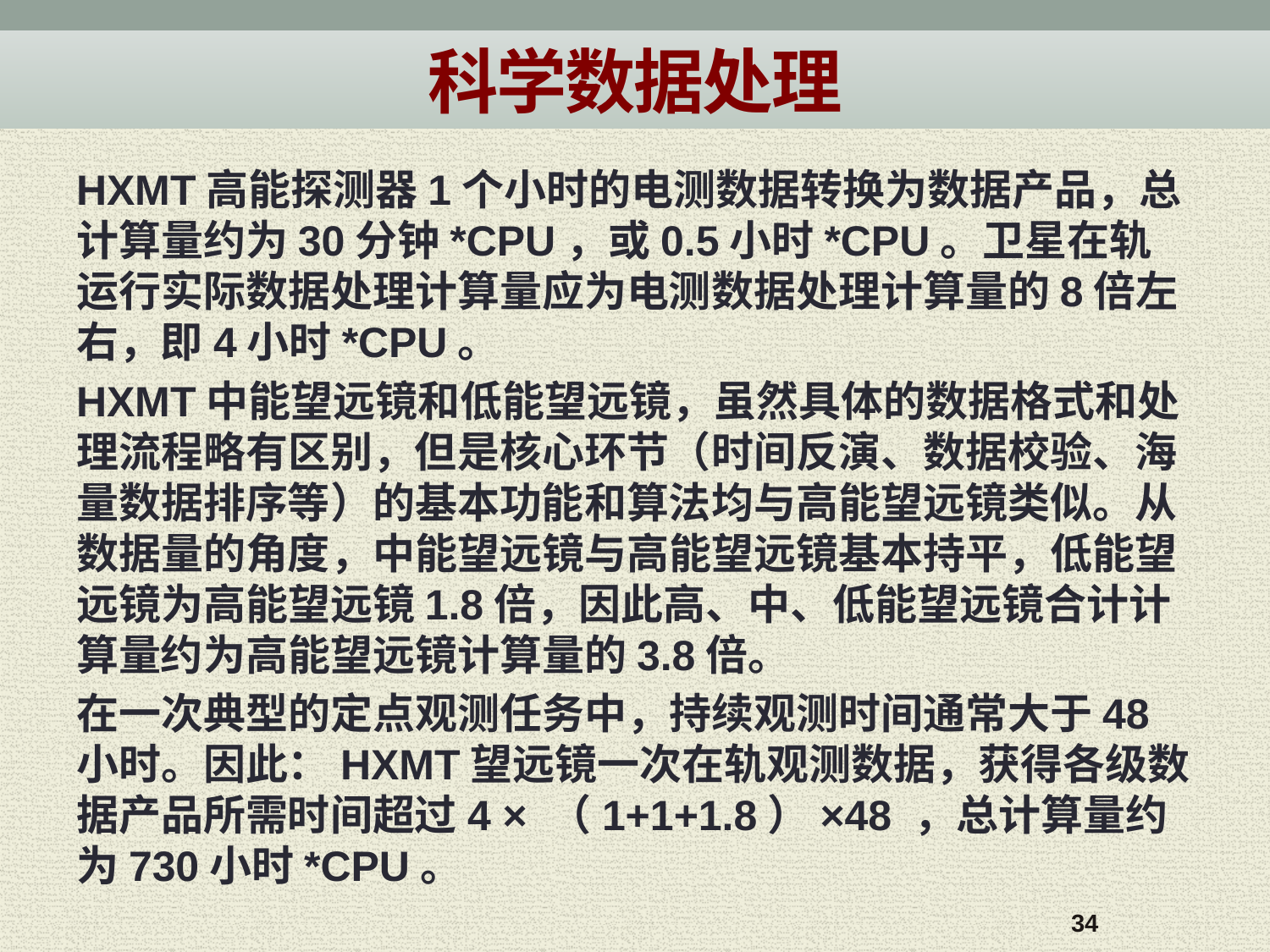

科学数据处理
HXMT高能探测器1个小时的电测数据转换为数据产品，总计算量约为30分钟*CPU，或0.5小时*CPU。卫星在轨运行实际数据处理计算量应为电测数据处理计算量的8倍左右，即4小时*CPU。
HXMT中能望远镜和低能望远镜，虽然具体的数据格式和处理流程略有区别，但是核心环节（时间反演、数据校验、海量数据排序等）的基本功能和算法均与高能望远镜类似。从数据量的角度，中能望远镜与高能望远镜基本持平，低能望远镜为高能望远镜1.8倍，因此高、中、低能望远镜合计计算量约为高能望远镜计算量的3.8倍。
在一次典型的定点观测任务中，持续观测时间通常大于48小时。因此：HXMT望远镜一次在轨观测数据，获得各级数据产品所需时间超过4 × （1+1+1.8）×48 ，总计算量约为730小时*CPU。
34